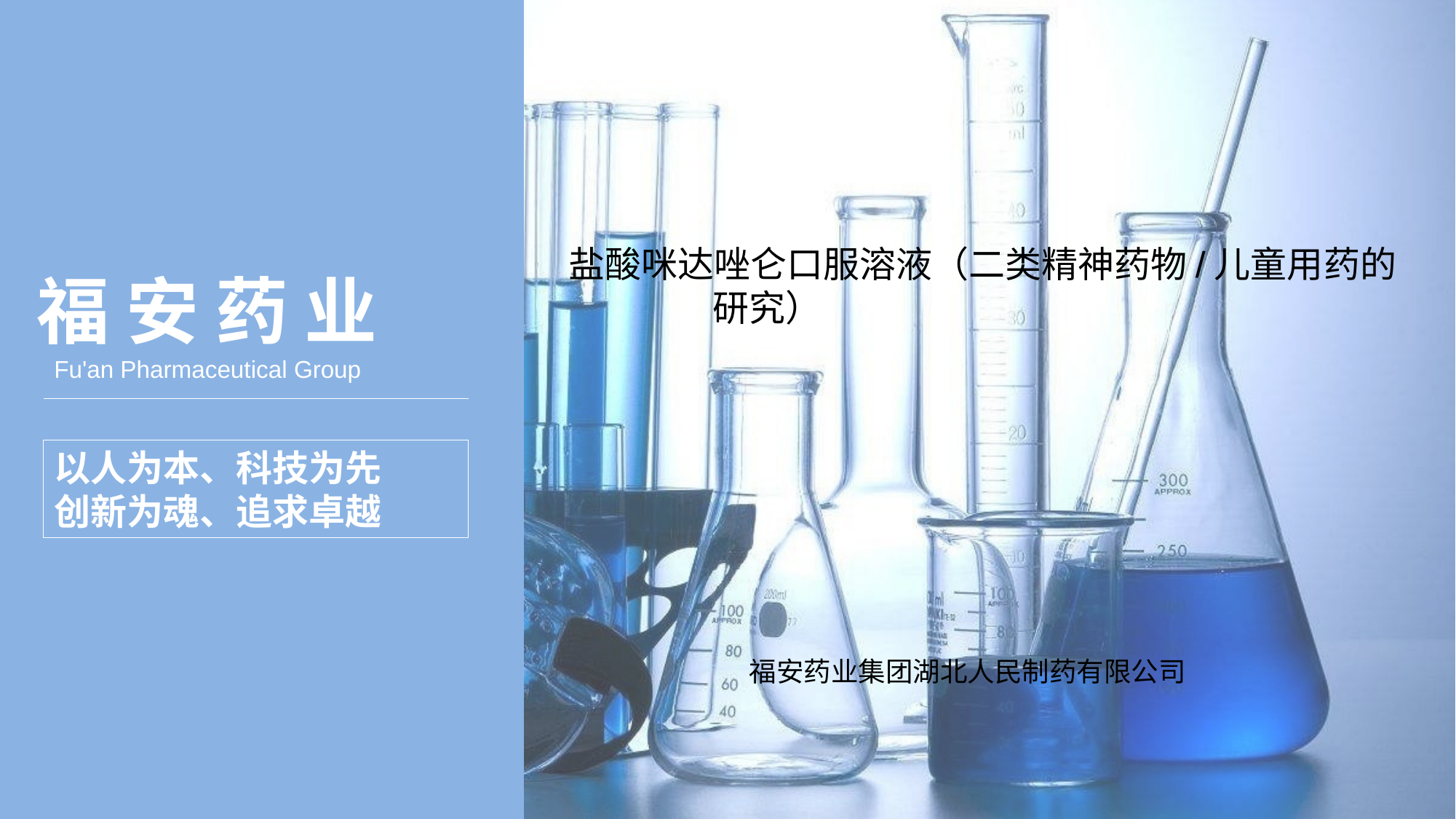

盐酸咪达唑仑口服溶液（二类精神药物/儿童用药的研究）
福 安 药 业
Fu'an Pharmaceutical Group
以人为本、科技为先
创新为魂、追求卓越
福安药业集团湖北人民制药有限公司